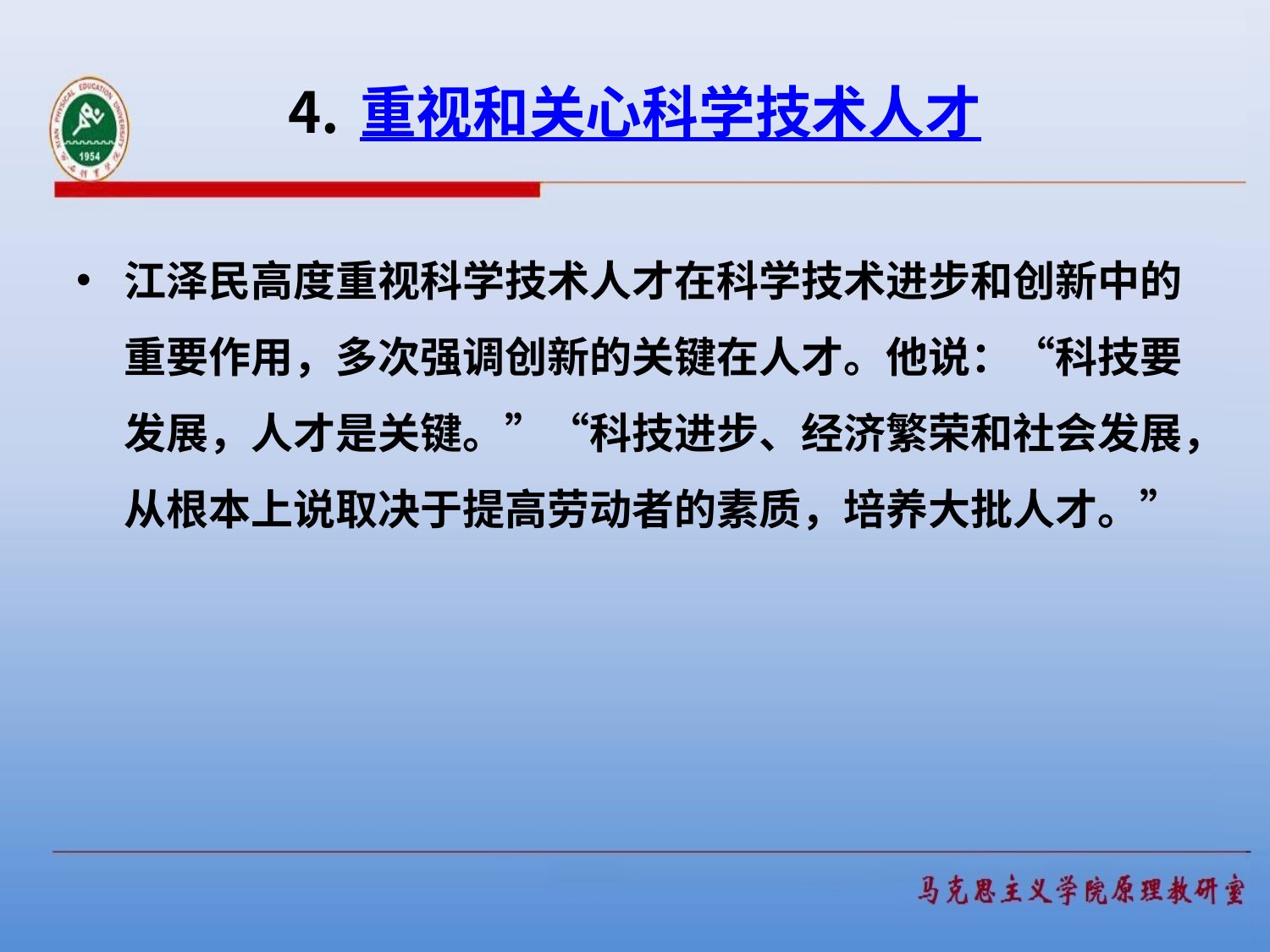

# 重视和关心科学技术人才
江泽民高度重视科学技术人才在科学技术进步和创新中的重要作用，多次强调创新的关键在人才。他说：“科技要发展，人才是关键。”“科技进步、经济繁荣和社会发展，从根本上说取决于提高劳动者的素质，培养大批人才。”